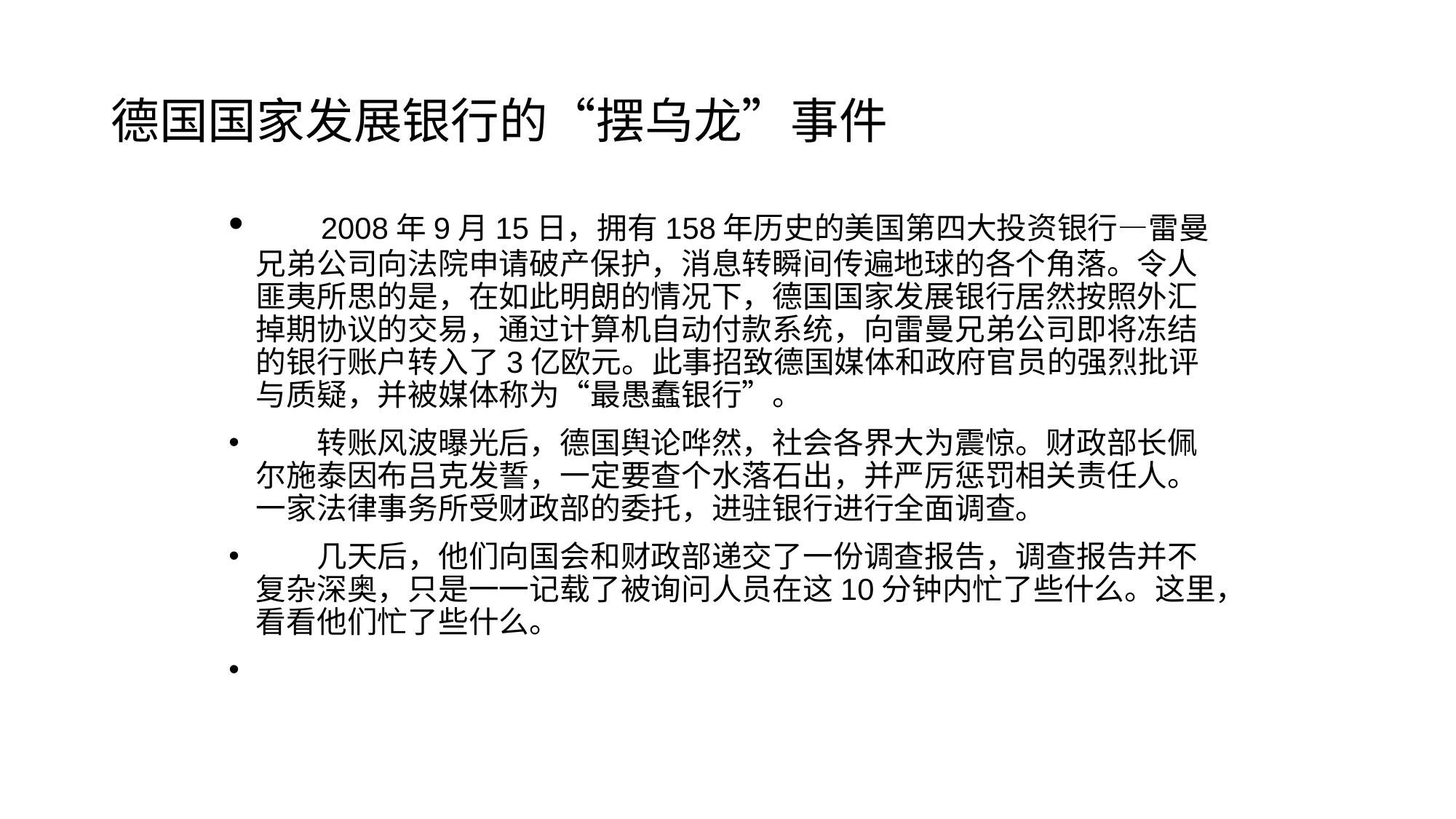

# 德国国家发展银行的“摆乌龙”事件
　　2008年9月15日，拥有158年历史的美国第四大投资银行—雷曼兄弟公司向法院申请破产保护，消息转瞬间传遍地球的各个角落。令人匪夷所思的是，在如此明朗的情况下，德国国家发展银行居然按照外汇掉期协议的交易，通过计算机自动付款系统，向雷曼兄弟公司即将冻结的银行账户转入了3亿欧元。此事招致德国媒体和政府官员的强烈批评与质疑，并被媒体称为“最愚蠢银行”。
　　转账风波曝光后，德国舆论哗然，社会各界大为震惊。财政部长佩尔施泰因布吕克发誓，一定要查个水落石出，并严厉惩罚相关责任人。一家法律事务所受财政部的委托，进驻银行进行全面调查。
　　几天后，他们向国会和财政部递交了一份调查报告，调查报告并不复杂深奥，只是一一记载了被询问人员在这10分钟内忙了些什么。这里，看看他们忙了些什么。